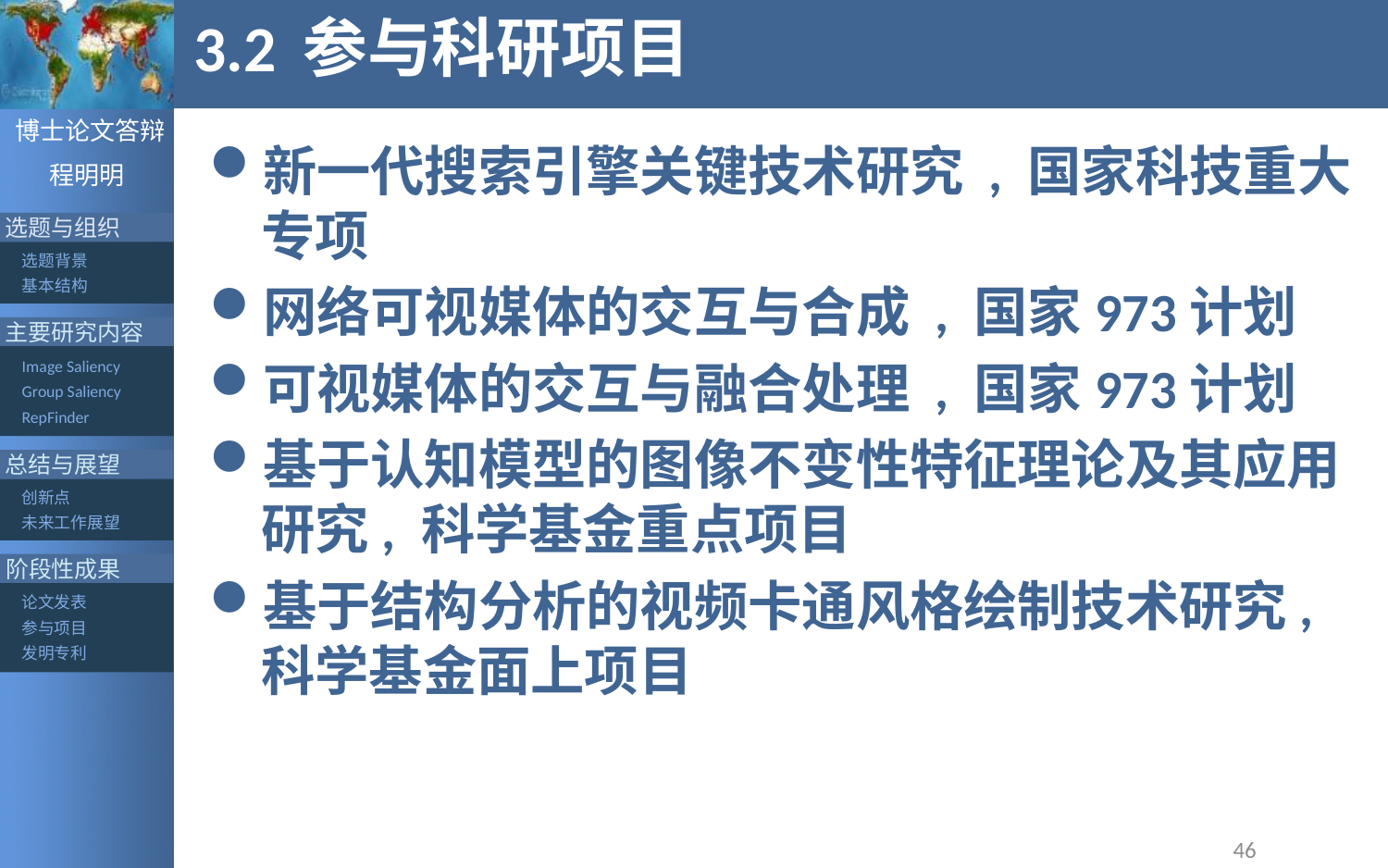

# 3.2 参与科研项目

新一代搜索引擎关键技术研究 , 国家科技重大专项
网络可视媒体的交互与合成 , 国家973计划
可视媒体的交互与融合处理 , 国家973计划
基于认知模型的图像不变性特征理论及其应用研究, 科学基金重点项目
基于结构分析的视频卡通风格绘制技术研究, 科学基金面上项目

46